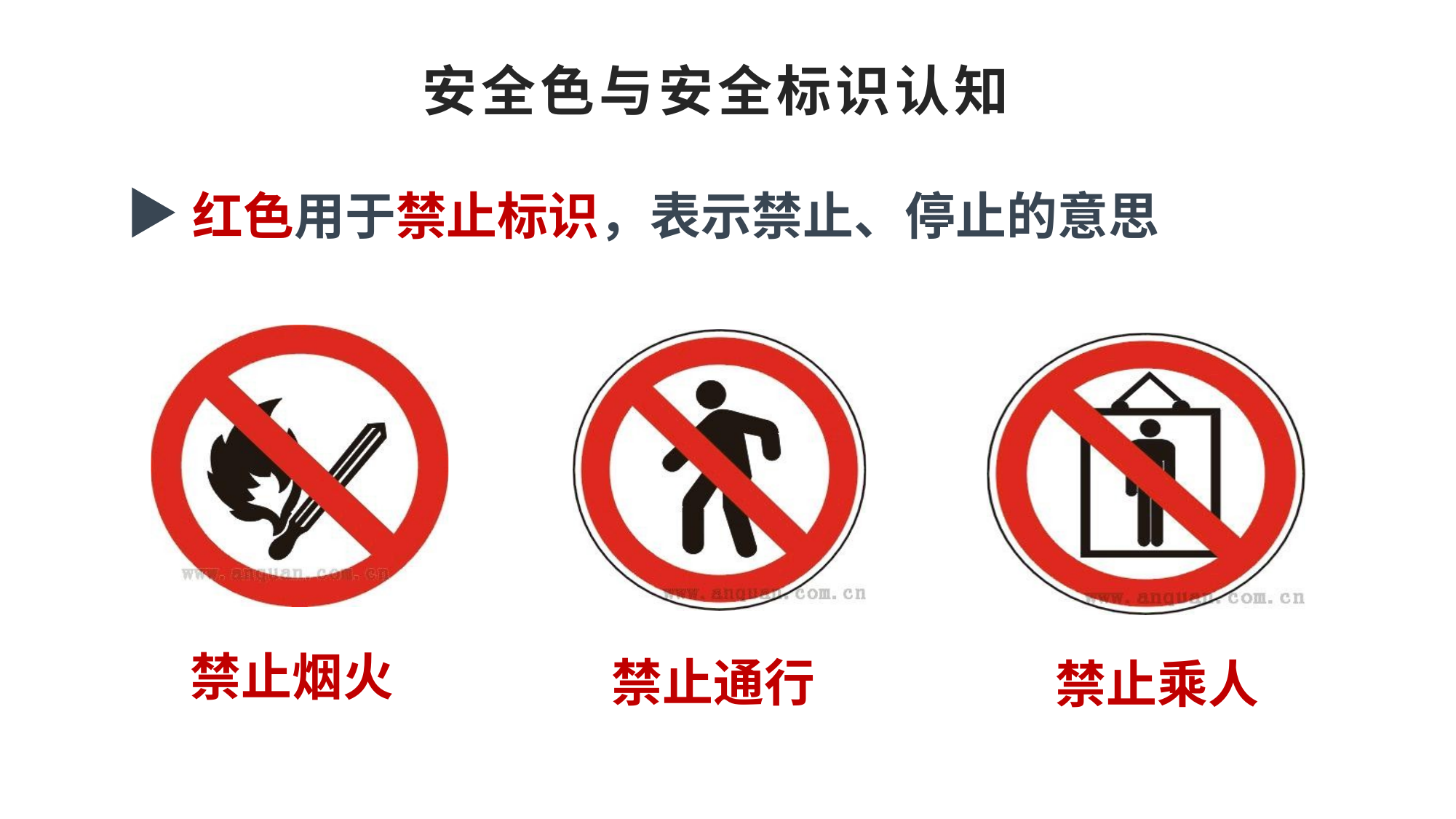

# 安全色与安全标识认知
红色用于禁止标识，表示禁止、停止的意思

禁止烟火
禁止通行
禁止乘人